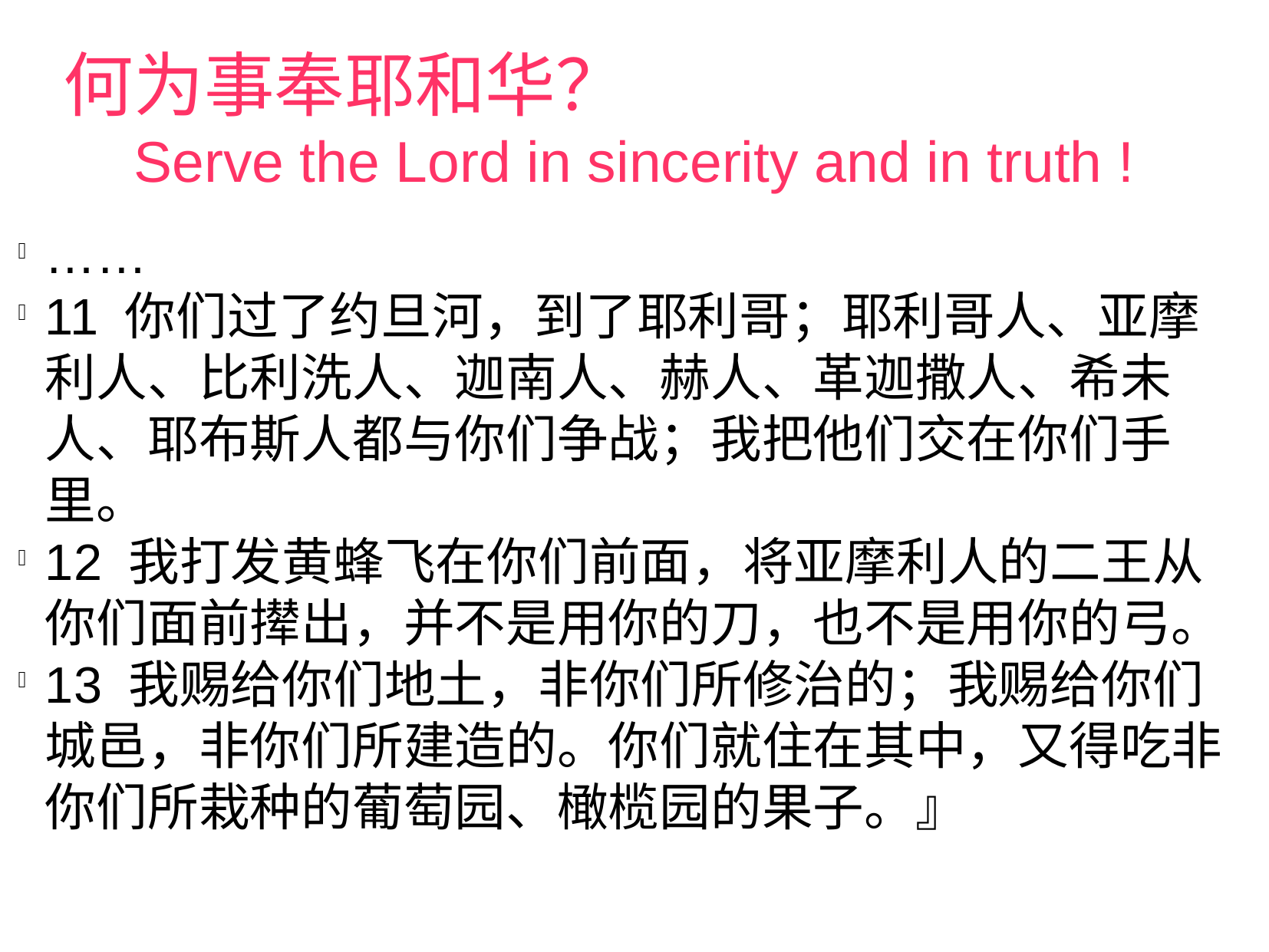

何为事奉耶和华？
Serve the Lord in sincerity and in truth !
……
11 你们过了约旦河，到了耶利哥；耶利哥人、亚摩利人、比利洗人、迦南人、赫人、革迦撒人、希未人、耶布斯人都与你们争战；我把他们交在你们手里。
12 我打发黄蜂飞在你们前面，将亚摩利人的二王从你们面前撵出，并不是用你的刀，也不是用你的弓。
13 我赐给你们地土，非你们所修治的；我赐给你们城邑，非你们所建造的。你们就住在其中，又得吃非你们所栽种的葡萄园、橄榄园的果子。』